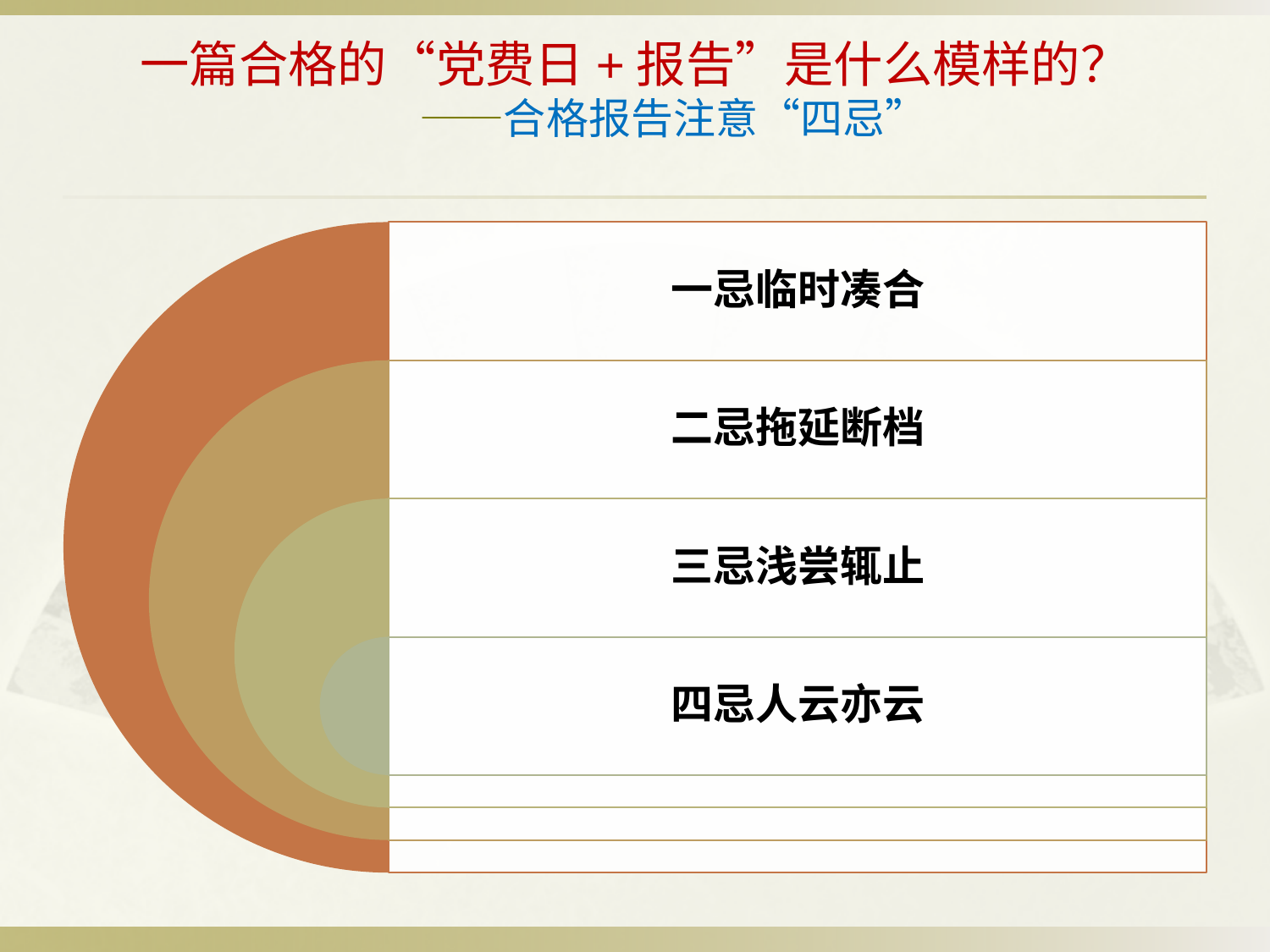

# 一篇合格的“党费日+报告”是什么模样的？ ——合格报告注意“四忌”
一忌临时凑合
二忌拖延断档
三忌浅尝辄止
四忌人云亦云